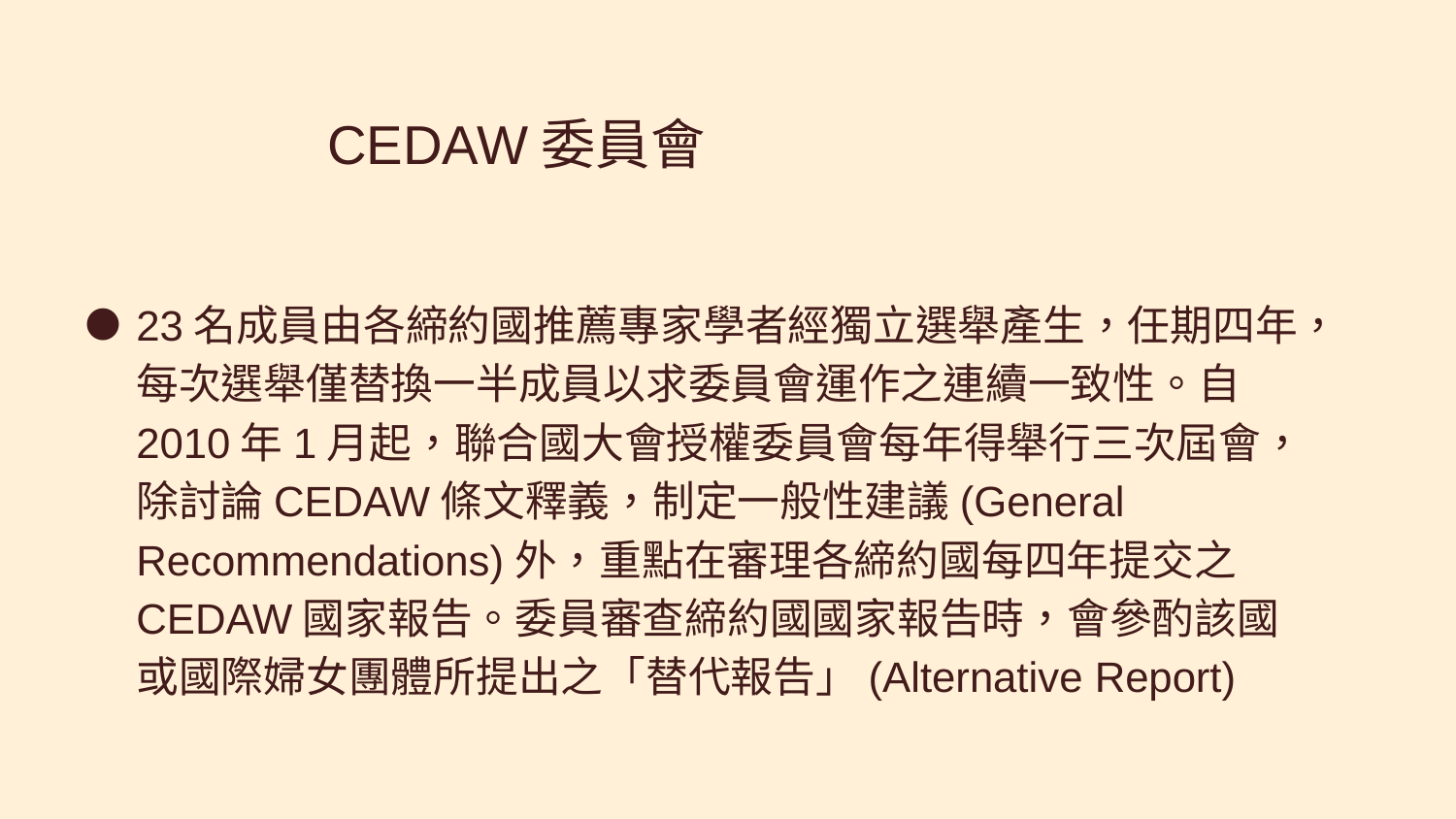

# CEDAW委員會
23名成員由各締約國推薦專家學者經獨立選舉產生，任期四年，每次選舉僅替換一半成員以求委員會運作之連續一致性。自2010年1月起，聯合國大會授權委員會每年得舉行三次屆會，除討論CEDAW條文釋義，制定一般性建議(General Recommendations)外，重點在審理各締約國每四年提交之CEDAW國家報告。委員審查締約國國家報告時，會參酌該國或國際婦女團體所提出之「替代報告」(Alternative Report)